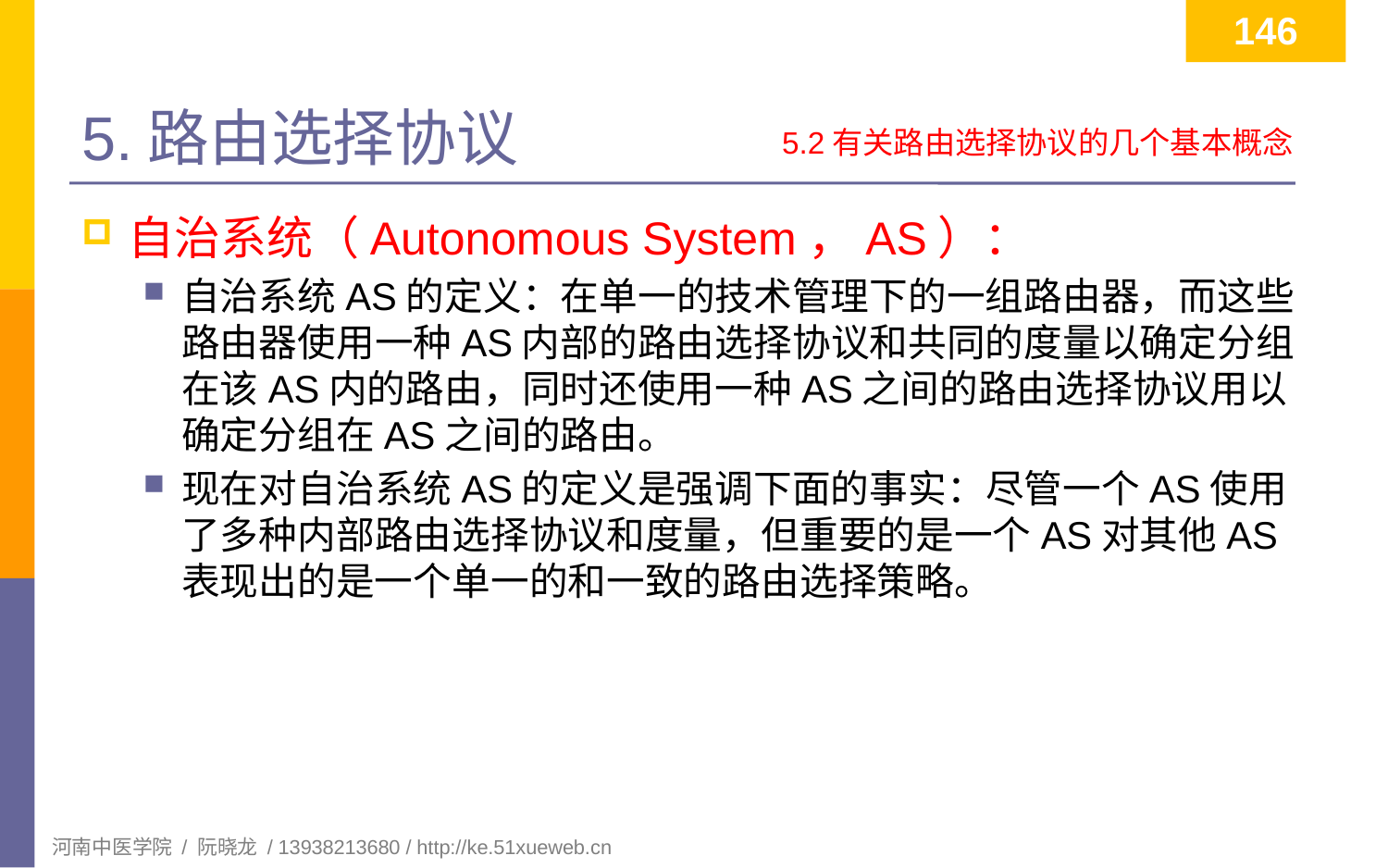

146
# 5.路由选择协议
5.2有关路由选择协议的几个基本概念
自治系统（Autonomous System，AS）：
自治系统AS的定义：在单一的技术管理下的一组路由器，而这些路由器使用一种AS内部的路由选择协议和共同的度量以确定分组在该AS内的路由，同时还使用一种AS之间的路由选择协议用以确定分组在AS之间的路由。
现在对自治系统AS的定义是强调下面的事实：尽管一个AS使用了多种内部路由选择协议和度量，但重要的是一个AS对其他AS表现出的是一个单一的和一致的路由选择策略。